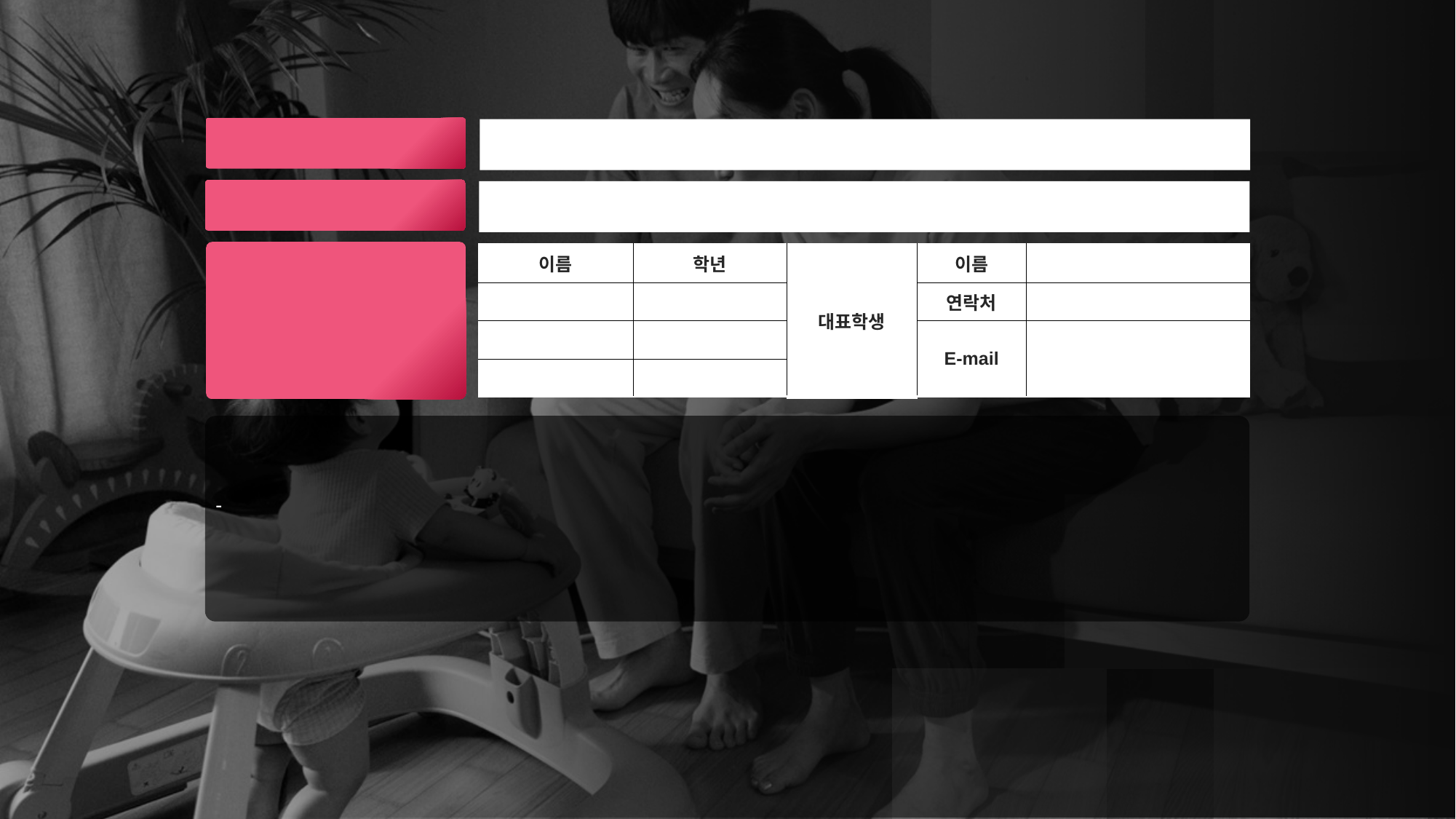

2025년 0월 0일
신청 대표학생        0   0   0    (서명)